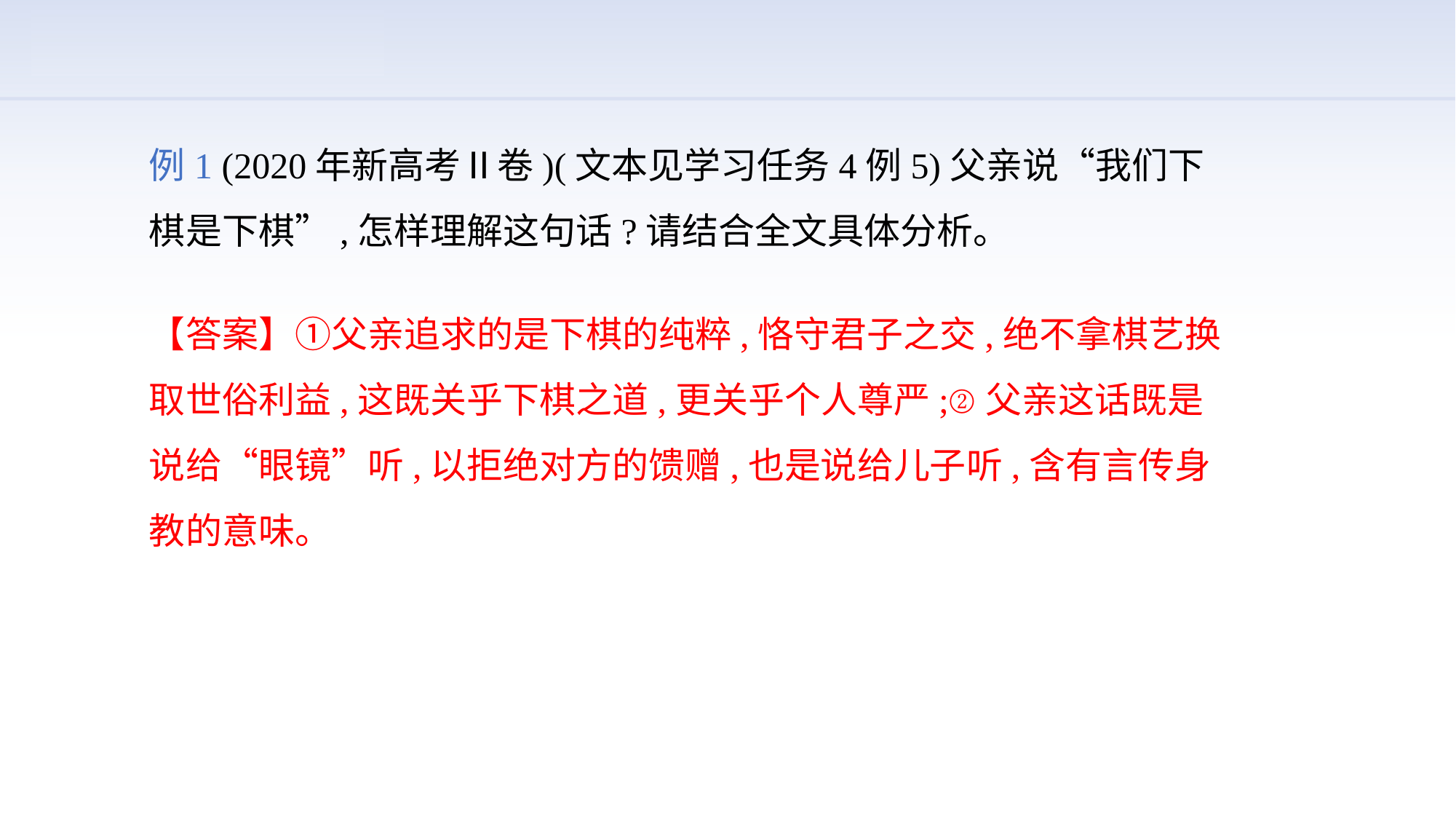

例1 (2020年新高考Ⅱ卷)(文本见学习任务4例5)父亲说“我们下棋是下棋”,怎样理解这句话?请结合全文具体分析。
【答案】①父亲追求的是下棋的纯粹,恪守君子之交,绝不拿棋艺换取世俗利益,这既关乎下棋之道,更关乎个人尊严;②父亲这话既是说给“眼镜”听,以拒绝对方的馈赠,也是说给儿子听,含有言传身教的意味。